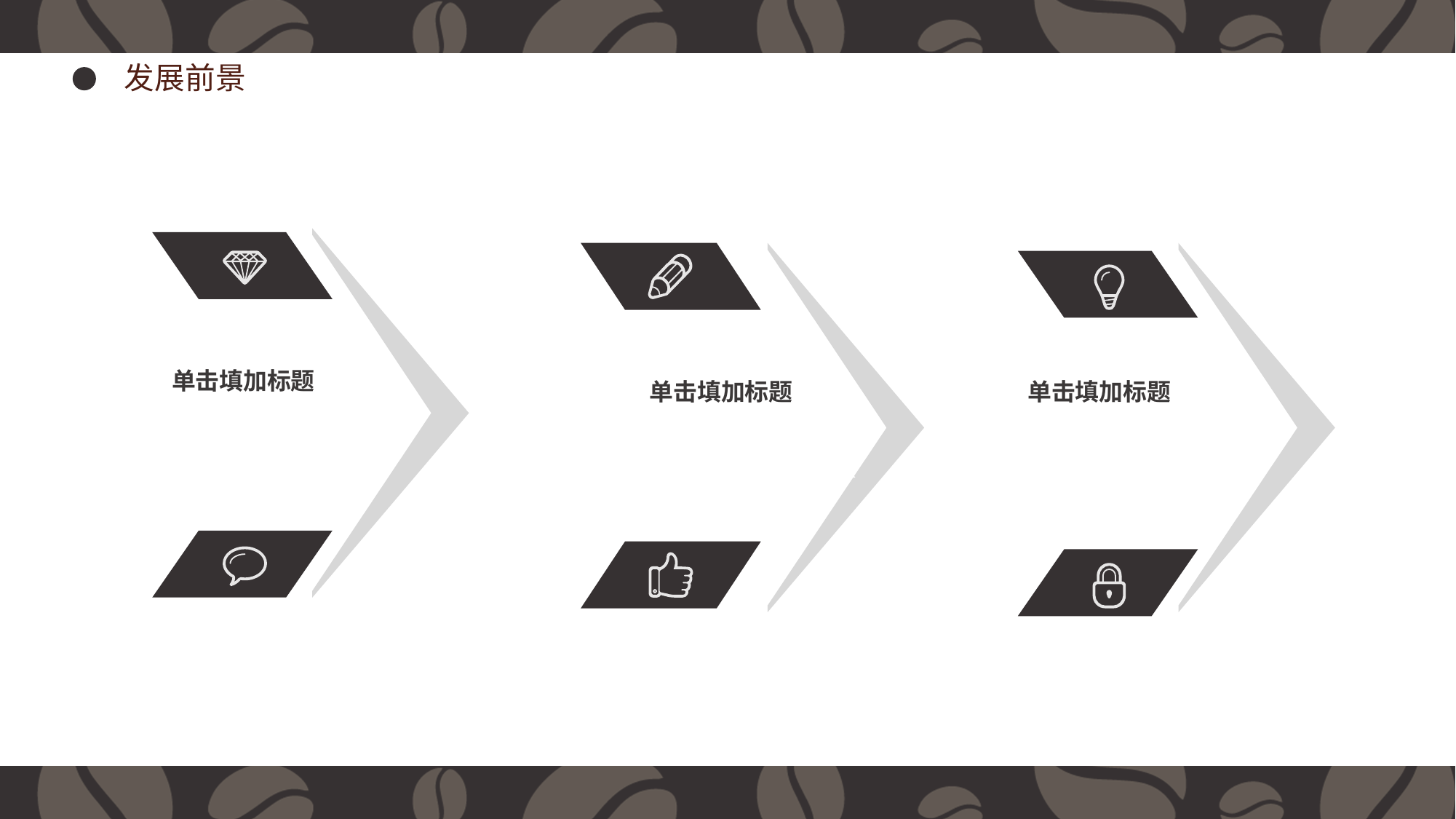

发展前景

单击填加标题
单击填加标题
单击填加标题
输入替换内容XXXCCCXXXX
输入替换内容XXXCCCXXXX
输入替换内容XXXCCCXXXX
输入替换内容XXXCCCXXXX
输入替换内容XXXCCCXXXX
输入替换内容XXXCCCXXXX